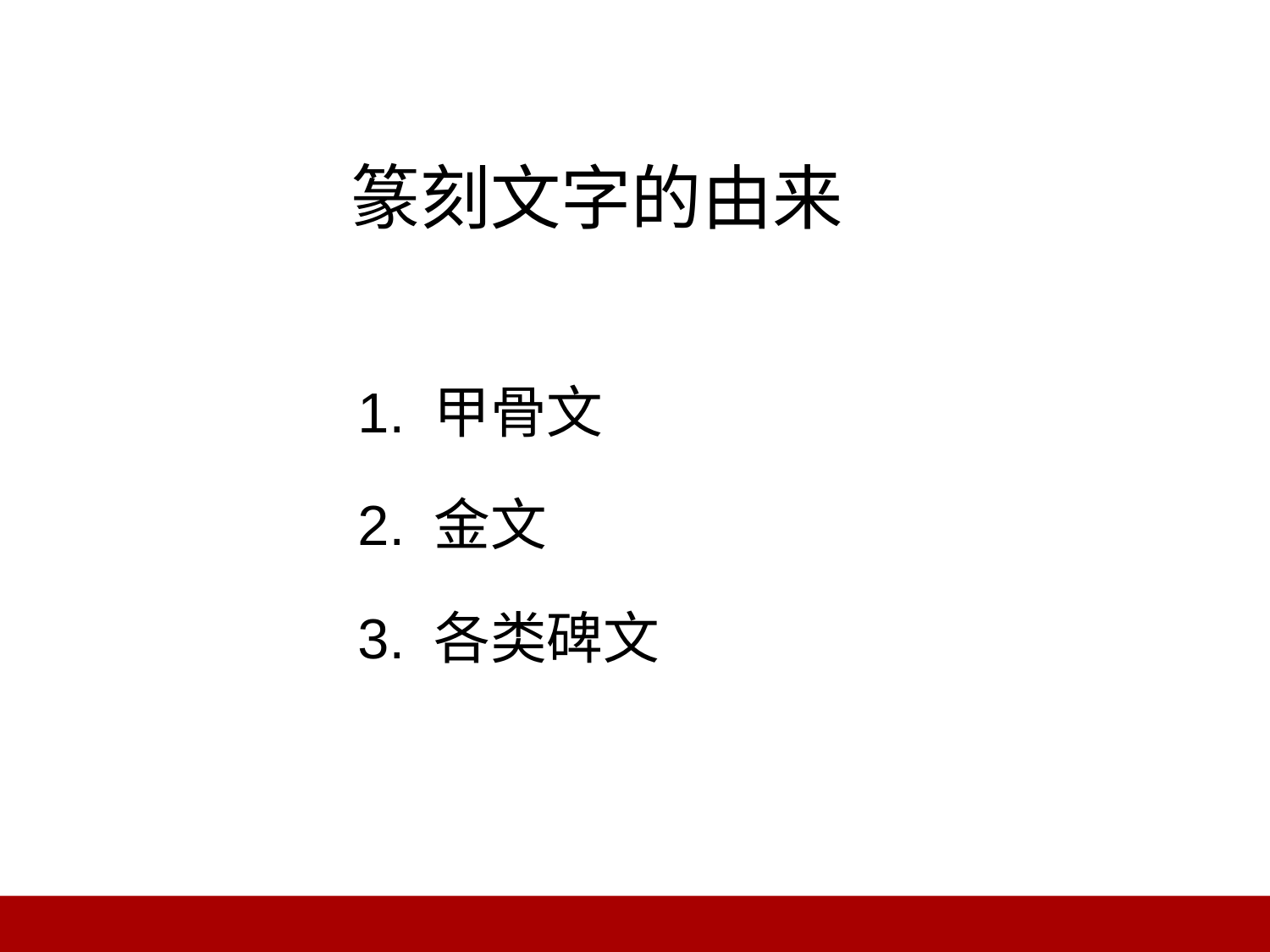

# 篆刻文字的由来
1. 甲骨文
2. 金文
3. 各类碑文